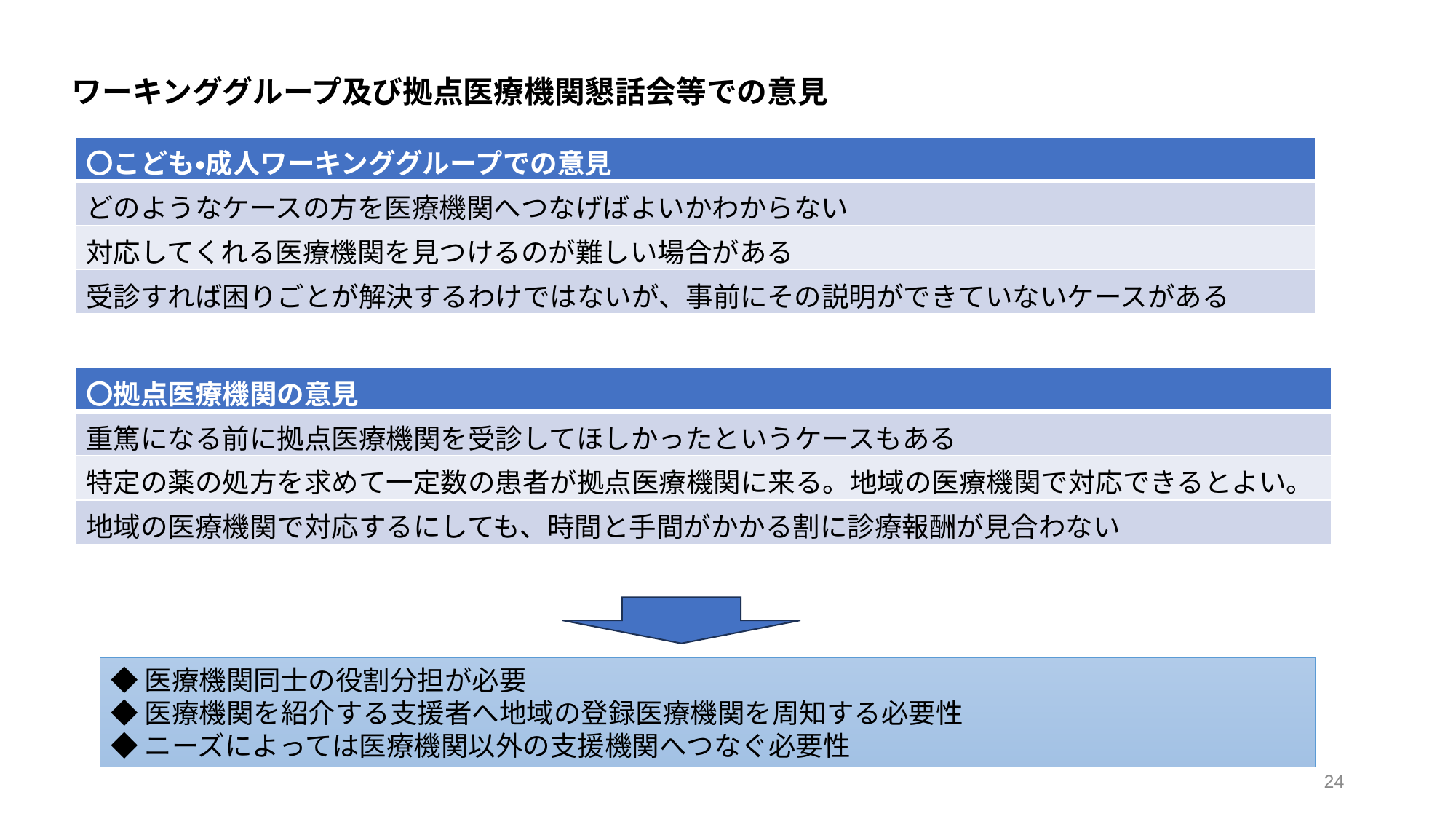

ワーキンググループ及び拠点医療機関懇話会等での意見
| 〇こども・成人ワーキンググループでの意見 |
| --- |
| どのようなケースの方を医療機関へつなげばよいかわからない |
| 対応してくれる医療機関を見つけるのが難しい場合がある |
| 受診すれば困りごとが解決するわけではないが、事前にその説明ができていないケースがある |
| 〇拠点医療機関の意見 |
| --- |
| 重篤になる前に拠点医療機関を受診してほしかったというケースもある |
| 特定の薬の処方を求めて一定数の患者が拠点医療機関に来る。地域の医療機関で対応できるとよい。 |
| 地域の医療機関で対応するにしても、時間と手間がかかる割に診療報酬が見合わない |

◆医療機関同士の役割分担が必要
◆医療機関を紹介する支援者へ地域の登録医療機関を周知する必要性
◆ニーズによっては医療機関以外の支援機関へつなぐ必要性
24